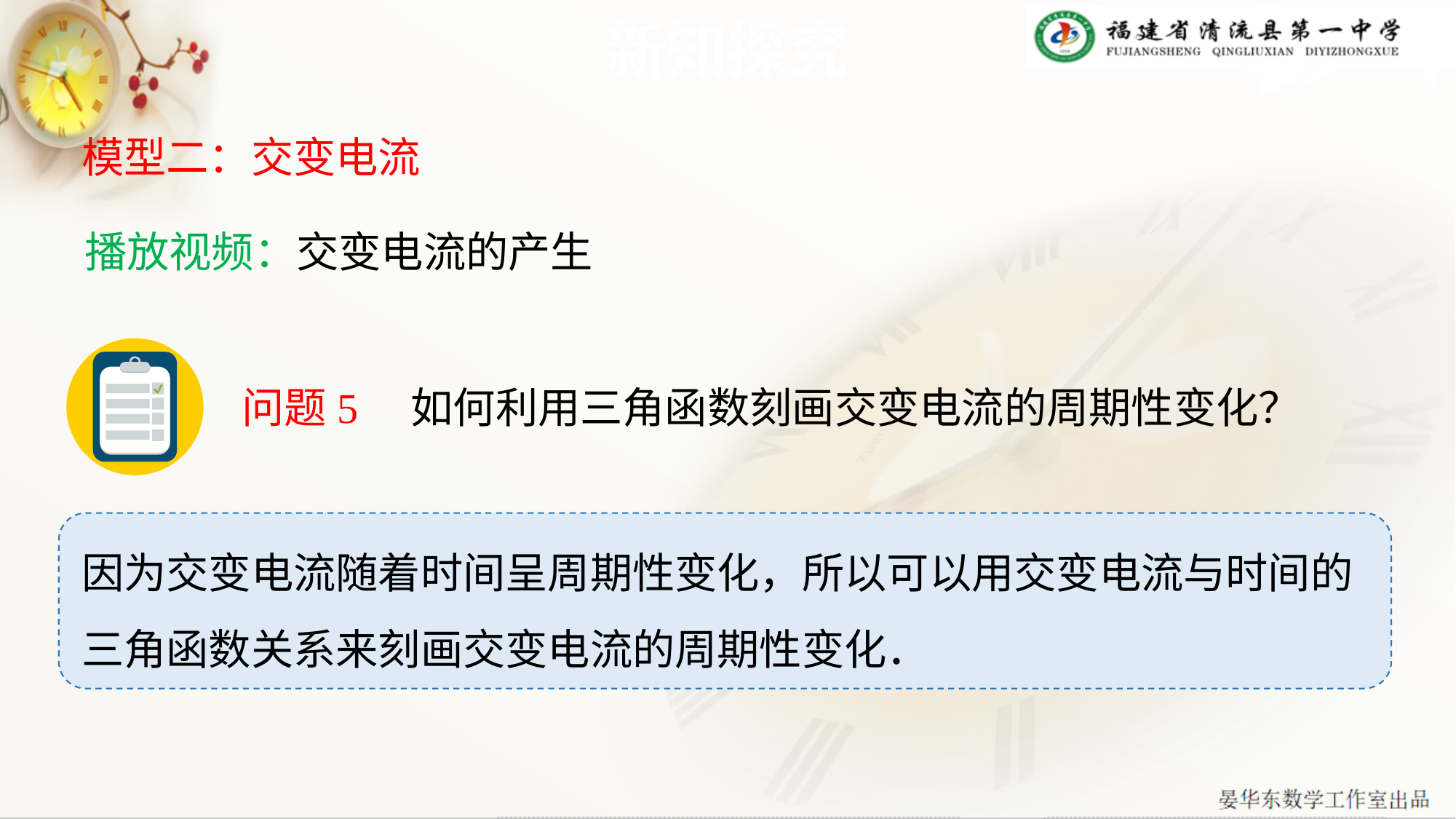

# 新知探究

模型二：交变电流
播放视频：交变电流的产生

问题5　如何利用三角函数刻画交变电流的周期性变化？

因为交变电流随着时间呈周期性变化，所以可以用交变电流与时间的三角函数关系来刻画交变电流的周期性变化．